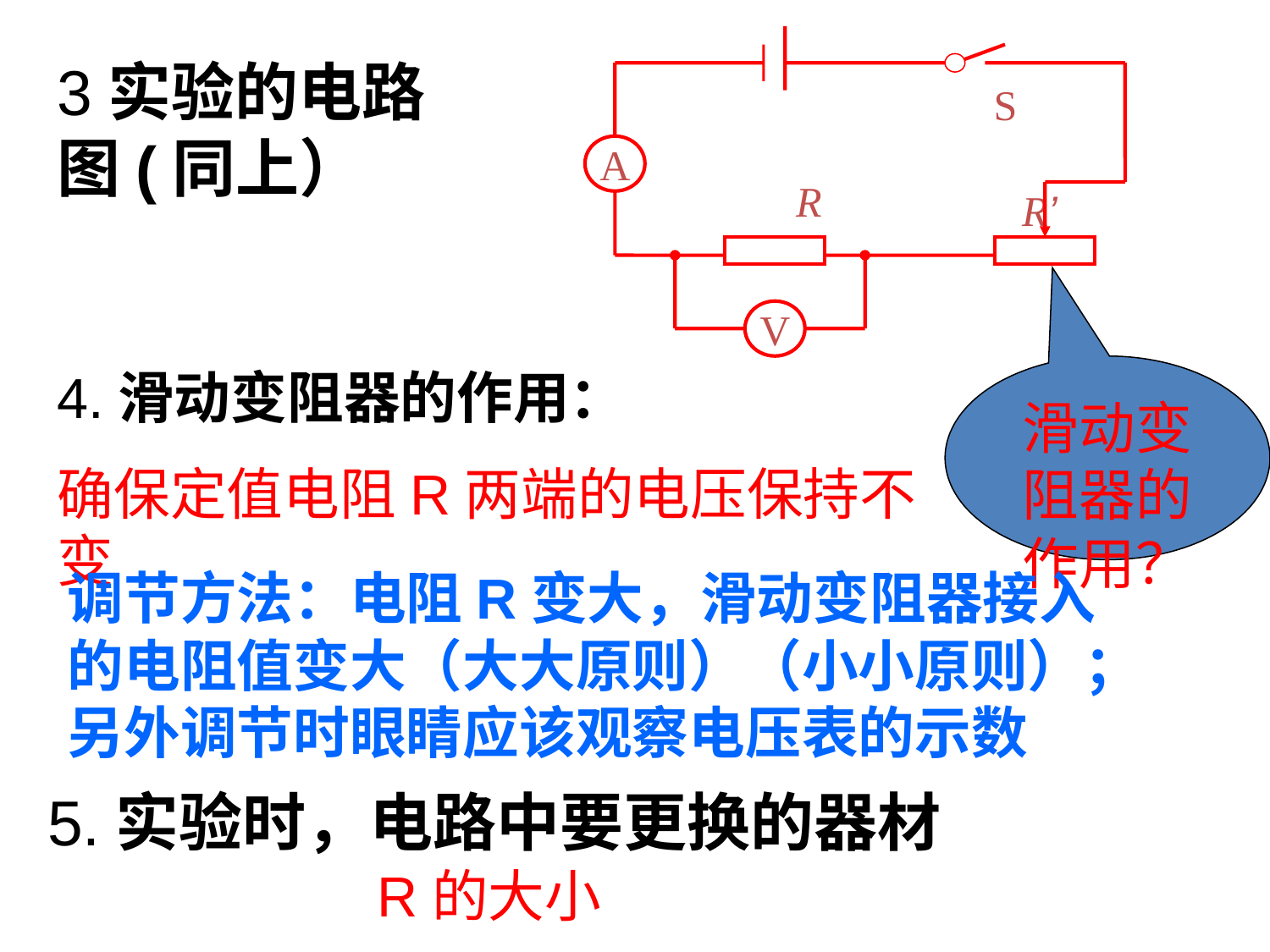

A

V

S
R’
R

3实验的电路图(同上）
4.滑动变阻器的作用：
确保定值电阻R两端的电压保持不变
滑动变阻器的作用？
调节方法：电阻R变大，滑动变阻器接入的电阻值变大（大大原则）（小小原则）；另外调节时眼睛应该观察电压表的示数
5.实验时，电路中要更换的器材
R的大小